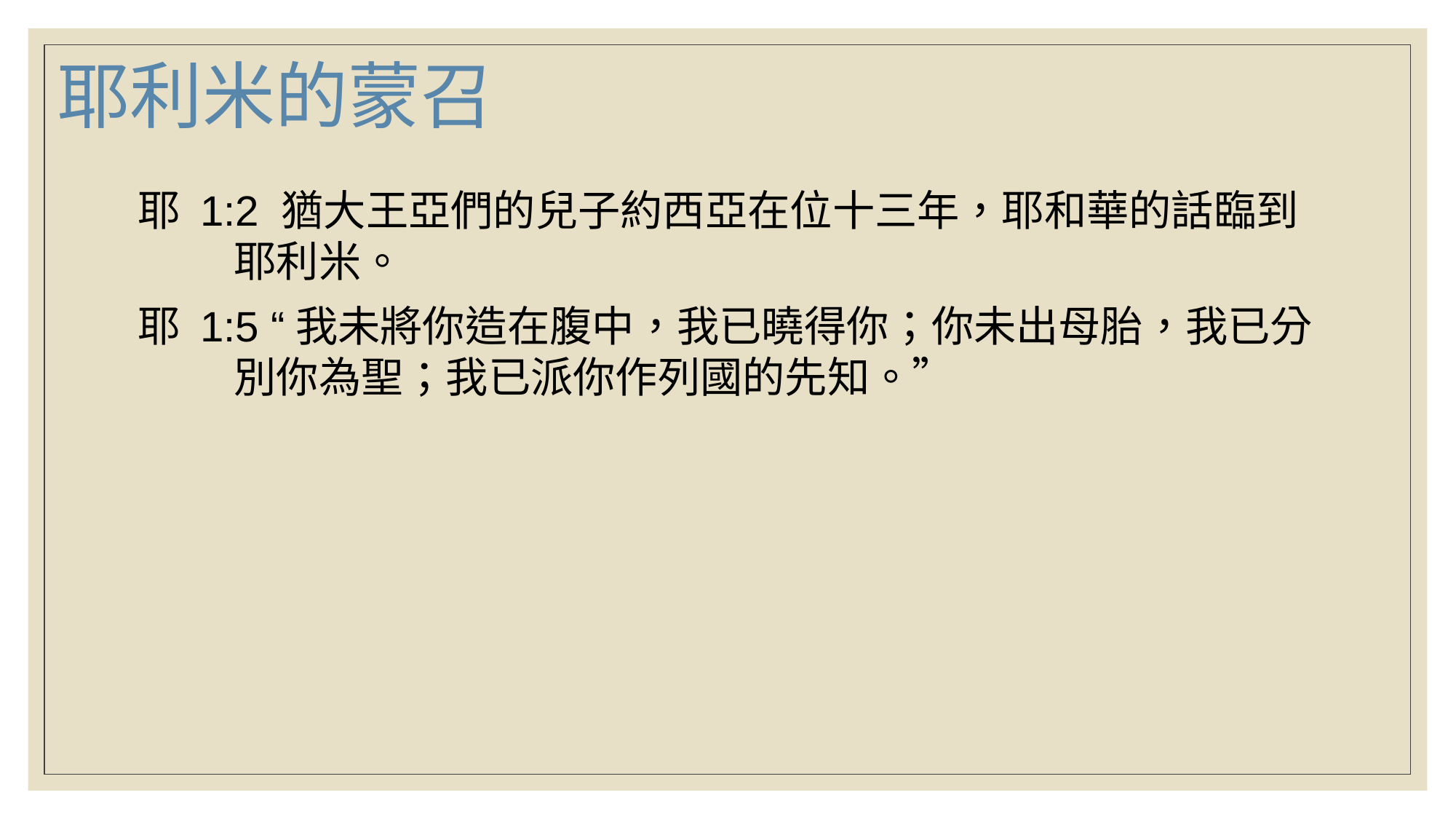

耶利米的蒙召
耶 1:2 猶大王亞們的兒子約西亞在位十三年，耶和華的話臨到耶利米。
耶 1:5 “我未將你造在腹中，我已曉得你；你未出母胎，我已分別你為聖；我已派你作列國的先知。”